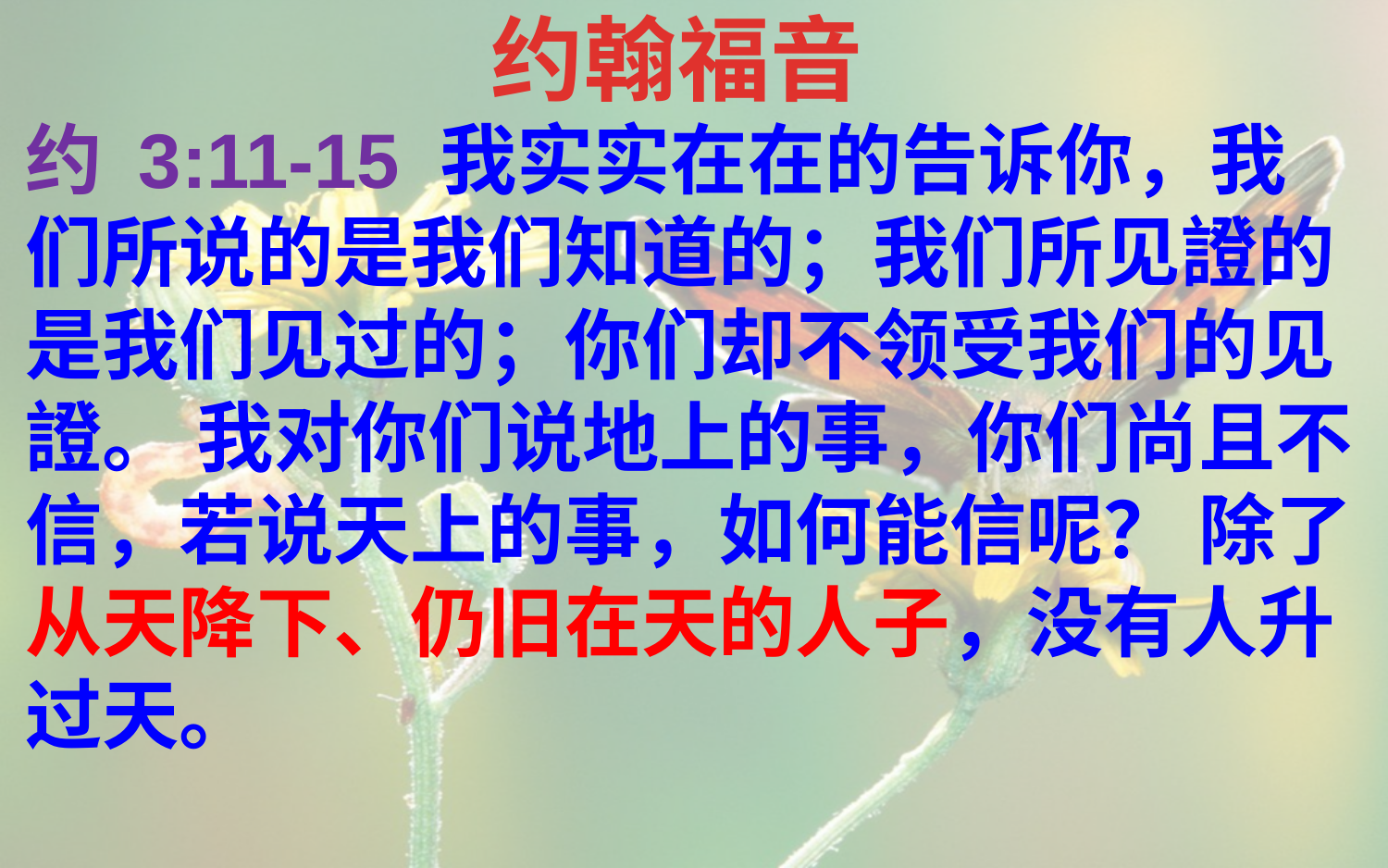

约翰福音
约 3:11-15 我实实在在的告诉你，我们所说的是我们知道的；我们所见證的是我们见过的；你们却不领受我们的见證。 我对你们说地上的事，你们尚且不信，若说天上的事，如何能信呢？ 除了从天降下、仍旧在天的人子，没有人升过天。